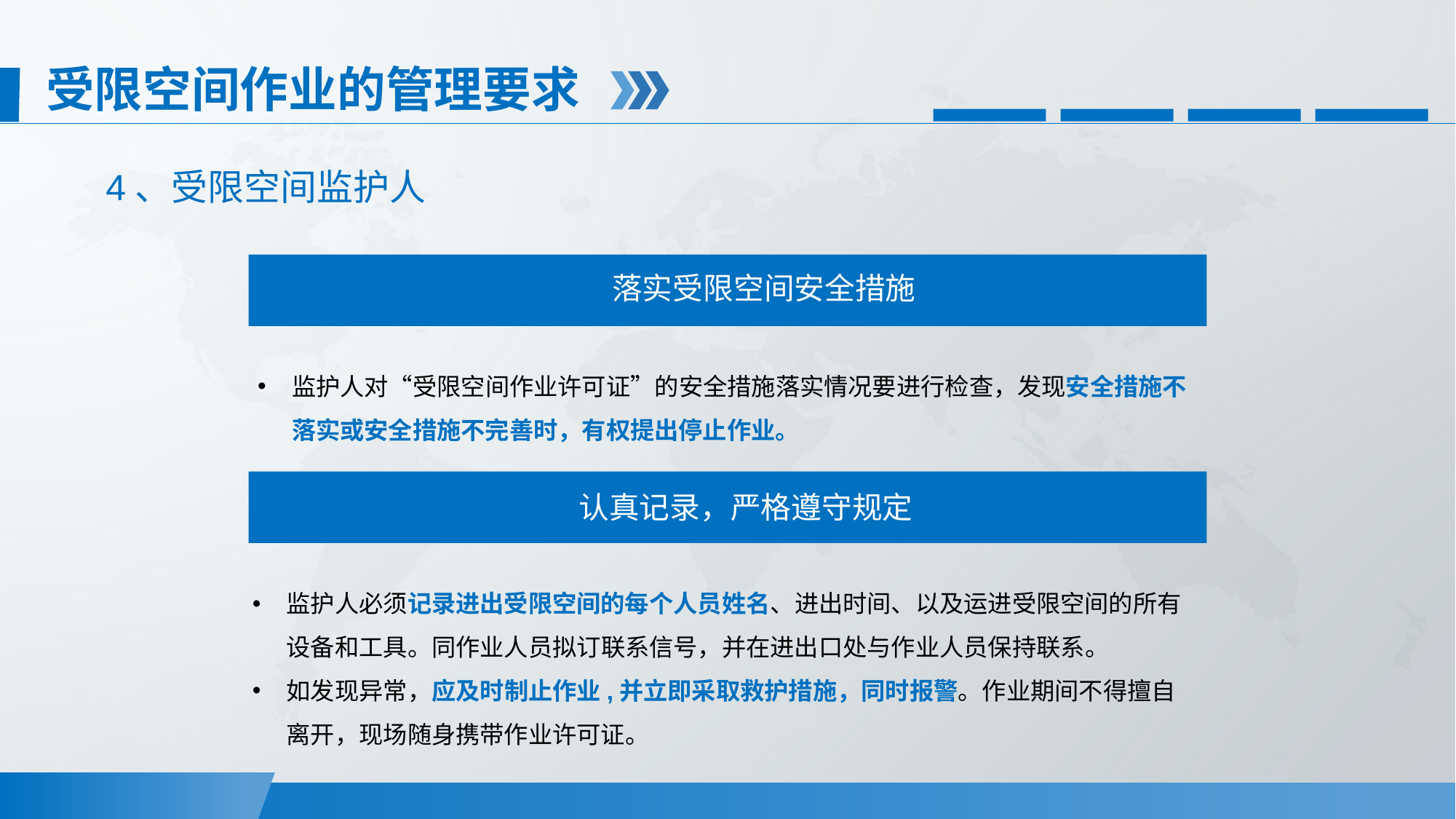

受限空间作业的管理要求

4、受限空间监护人

落实受限空间安全措施
监护人对“受限空间作业许可证”的安全措施落实情况要进行检查，发现安全措施不落实或安全措施不完善时，有权提出停止作业。

认真记录，严格遵守规定
监护人必须记录进出受限空间的每个人员姓名、进出时间、以及运进受限空间的所有设备和工具。同作业人员拟订联系信号，并在进出口处与作业人员保持联系。
如发现异常，应及时制止作业,并立即采取救护措施，同时报警。作业期间不得擅自离开，现场随身携带作业许可证。